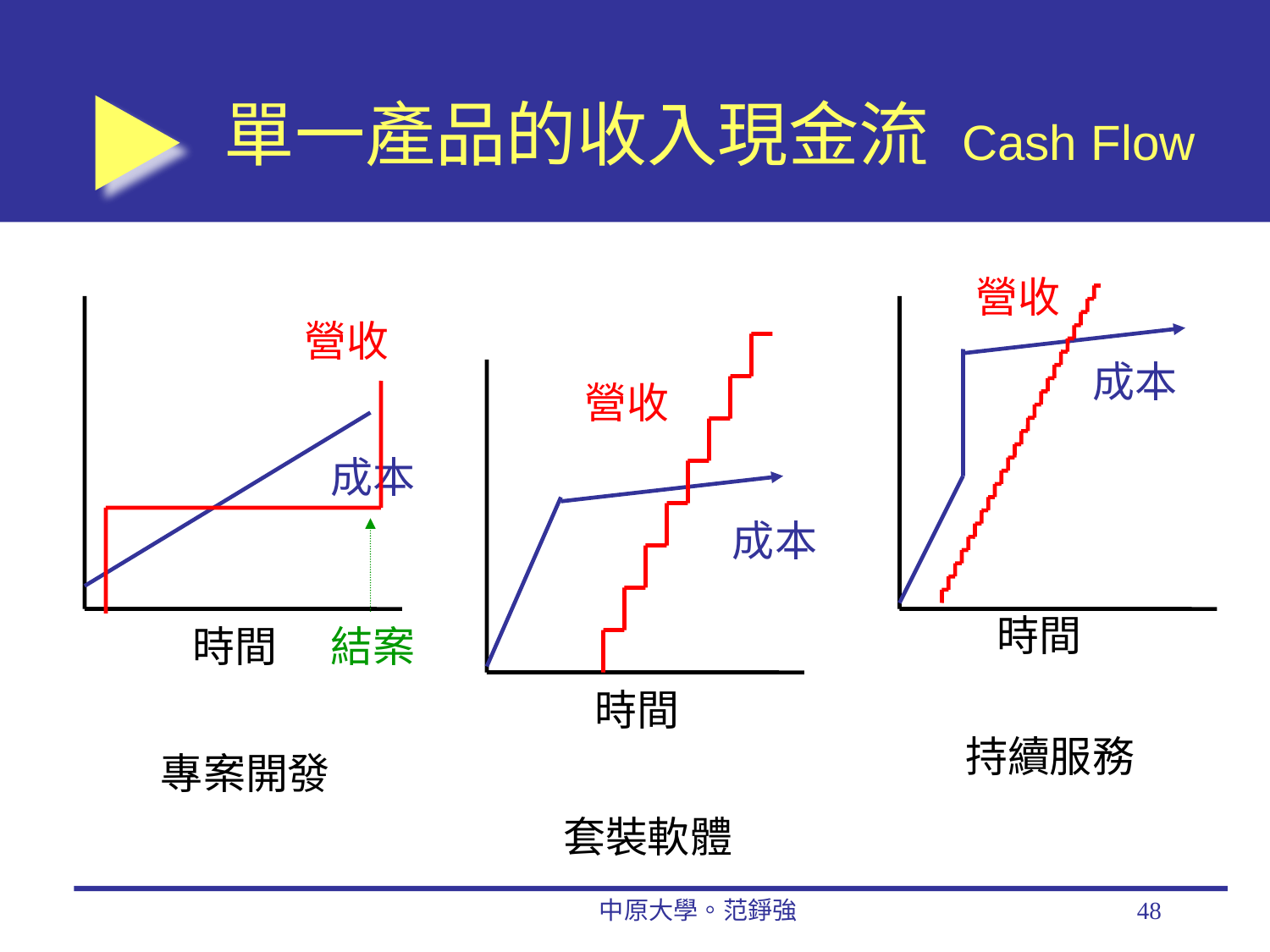

# 單一產品的收入現金流 Cash Flow
營收

成本

時間

持續服務

營收

成本

時間
結案
專案開發

營收

成本

時間
套裝軟體
中原大學。范錚強
48